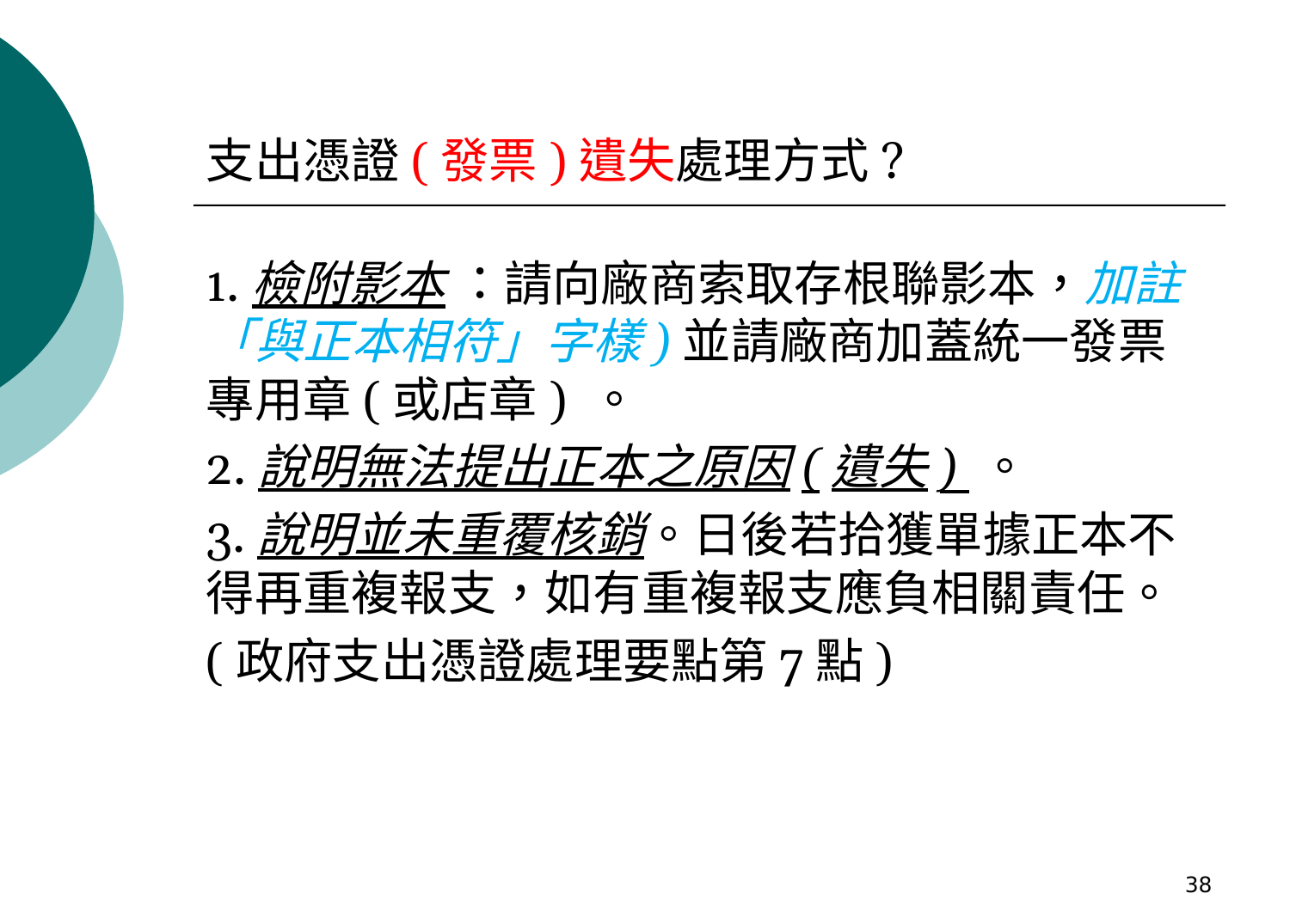

# 支出憑證(發票)遺失處理方式?
1.檢附影本 ：請向廠商索取存根聯影本，加註「與正本相符」字樣)並請廠商加蓋統一發票專用章(或店章) 。
2.說明無法提出正本之原因(遺失) 。
3.說明並未重覆核銷。日後若拾獲單據正本不得再重複報支，如有重複報支應負相關責任。
(政府支出憑證處理要點第7點)

38